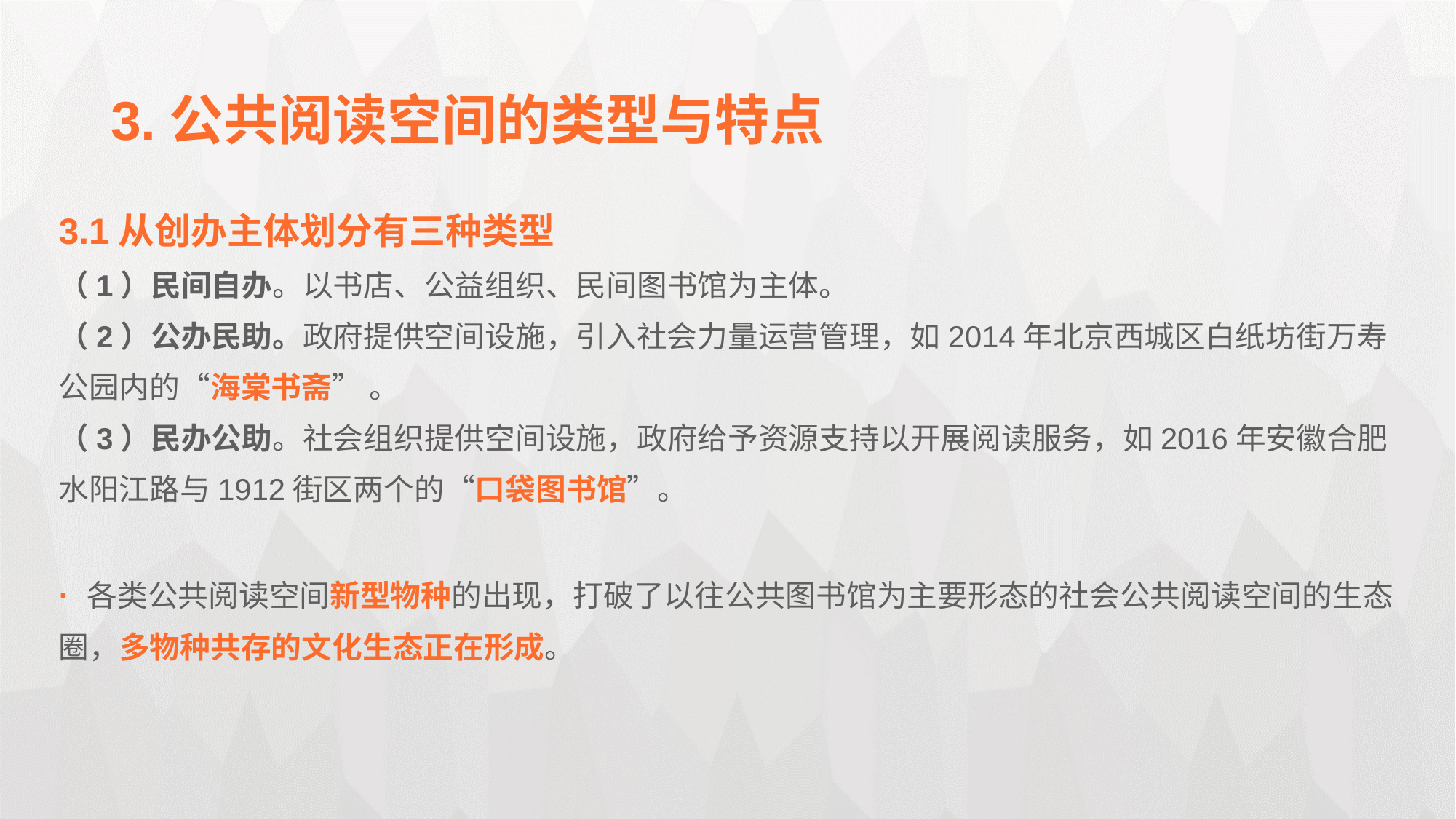

3.公共阅读空间的类型与特点
3.1从创办主体划分有三种类型
（1）民间自办。以书店、公益组织、民间图书馆为主体。
（2）公办民助。政府提供空间设施，引入社会力量运营管理，如2014年北京西城区白纸坊街万寿公园内的“海棠书斋” 。
（3）民办公助。社会组织提供空间设施，政府给予资源支持以开展阅读服务，如2016年安徽合肥水阳江路与1912街区两个的“口袋图书馆”。

· 各类公共阅读空间新型物种的出现，打破了以往公共图书馆为主要形态的社会公共阅读空间的生态圈，多物种共存的文化生态正在形成。